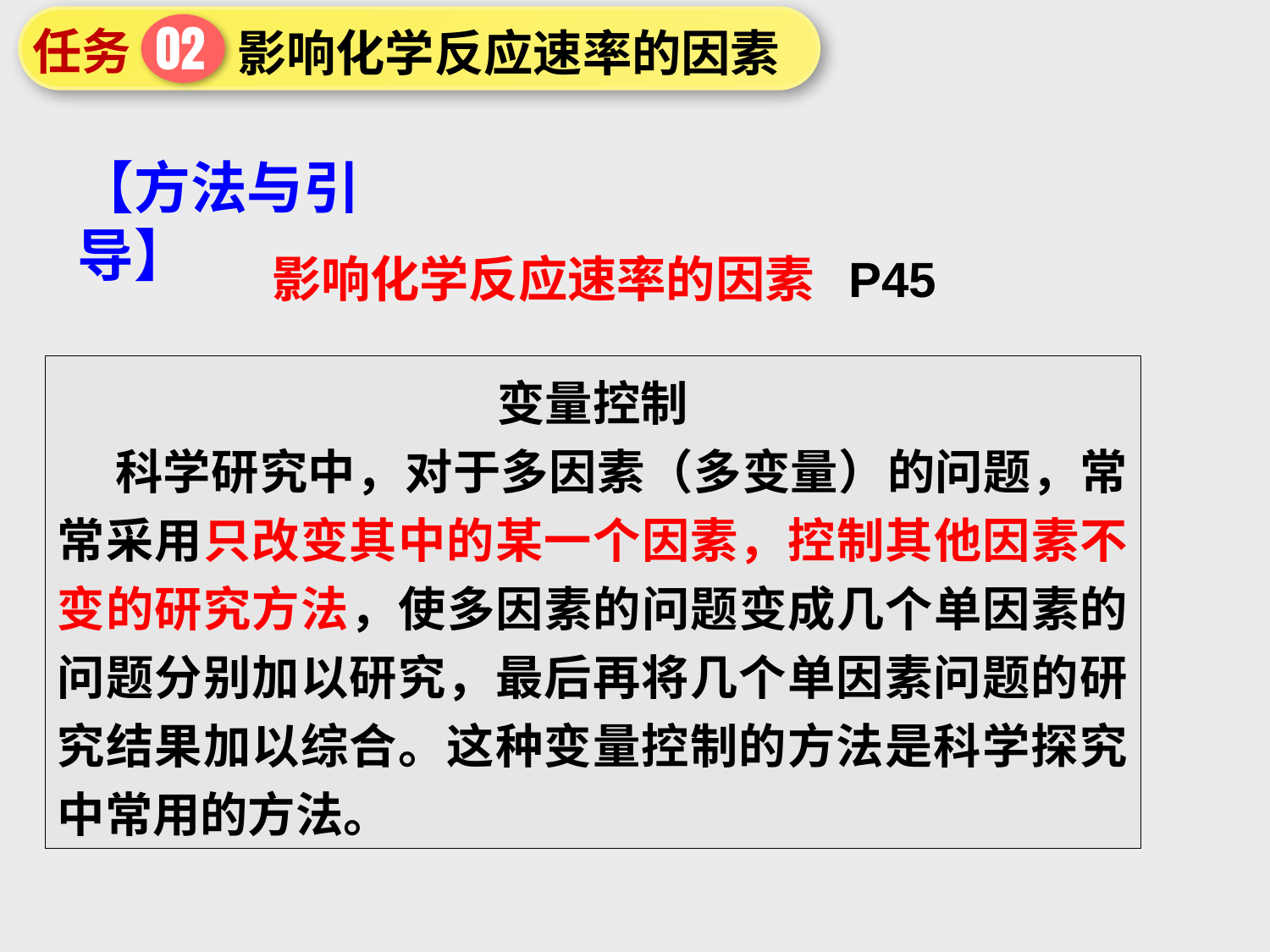

任务

02
影响化学反应速率的因素
【方法与引导】
影响化学反应速率的因素  P45
变量控制
    科学研究中，对于多因素（多变量）的问题，常常采用只改变其中的某一个因素，控制其他因素不变的研究方法，使多因素的问题变成几个单因素的问题分别加以研究，最后再将几个单因素问题的研究结果加以综合。这种变量控制的方法是科学探究中常用的方法。